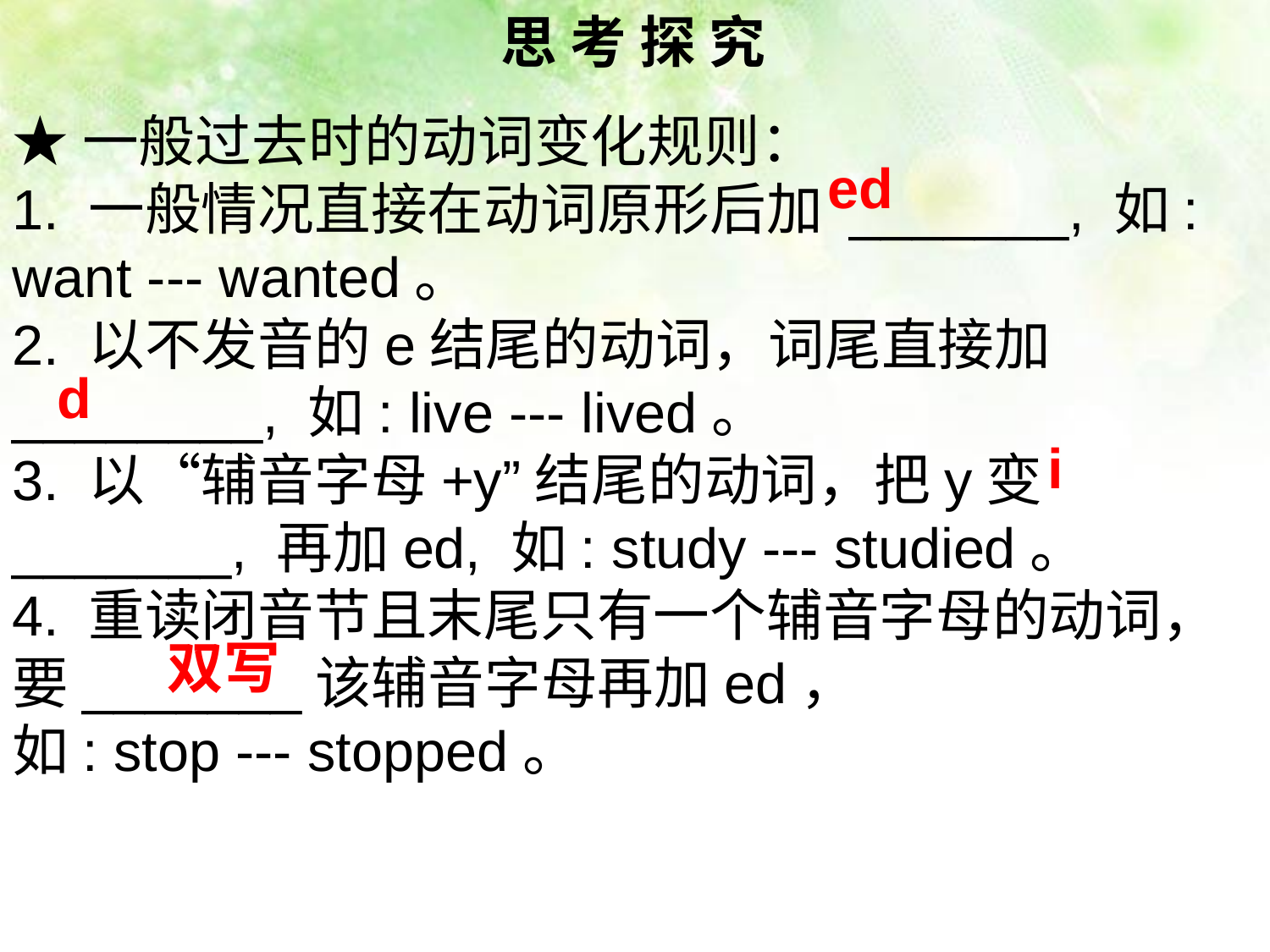

思 考 探 究
★一般过去时的动词变化规则：
1. 一般情况直接在动词原形后加 _______, 如: want --- wanted。
2. 以不发音的e结尾的动词，词尾直接加________, 如: live --- lived。
3. 以“辅音字母+y”结尾的动词，把y变_______, 再加ed, 如: study --- studied。
4. 重读闭音节且末尾只有一个辅音字母的动词，要_______该辅音字母再加ed，
如: stop --- stopped。
ed
d
i
双写